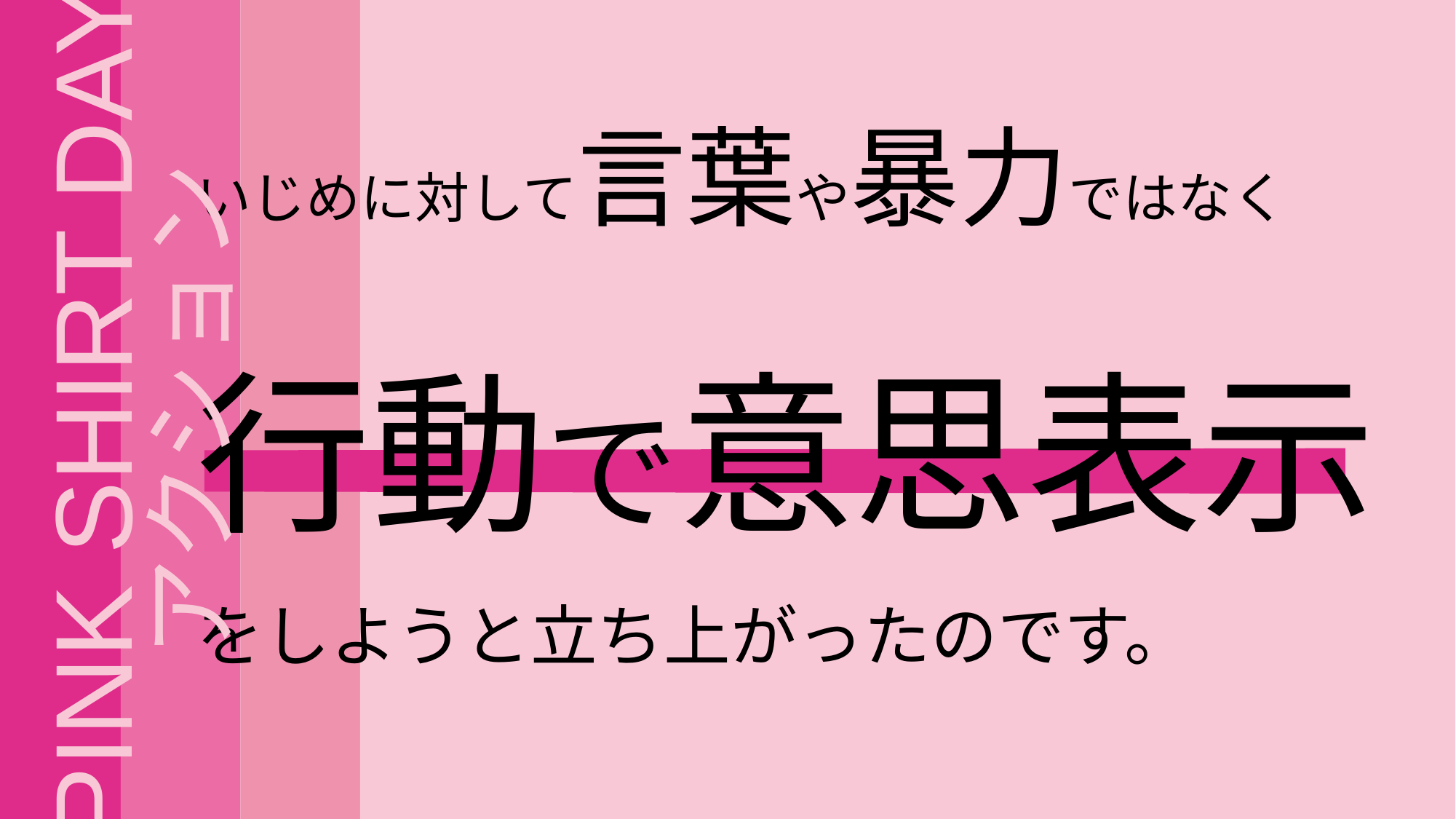

いじめに対して言葉や暴力ではなく
行動で意思表示をしようと立ち上がったのです。
アクション